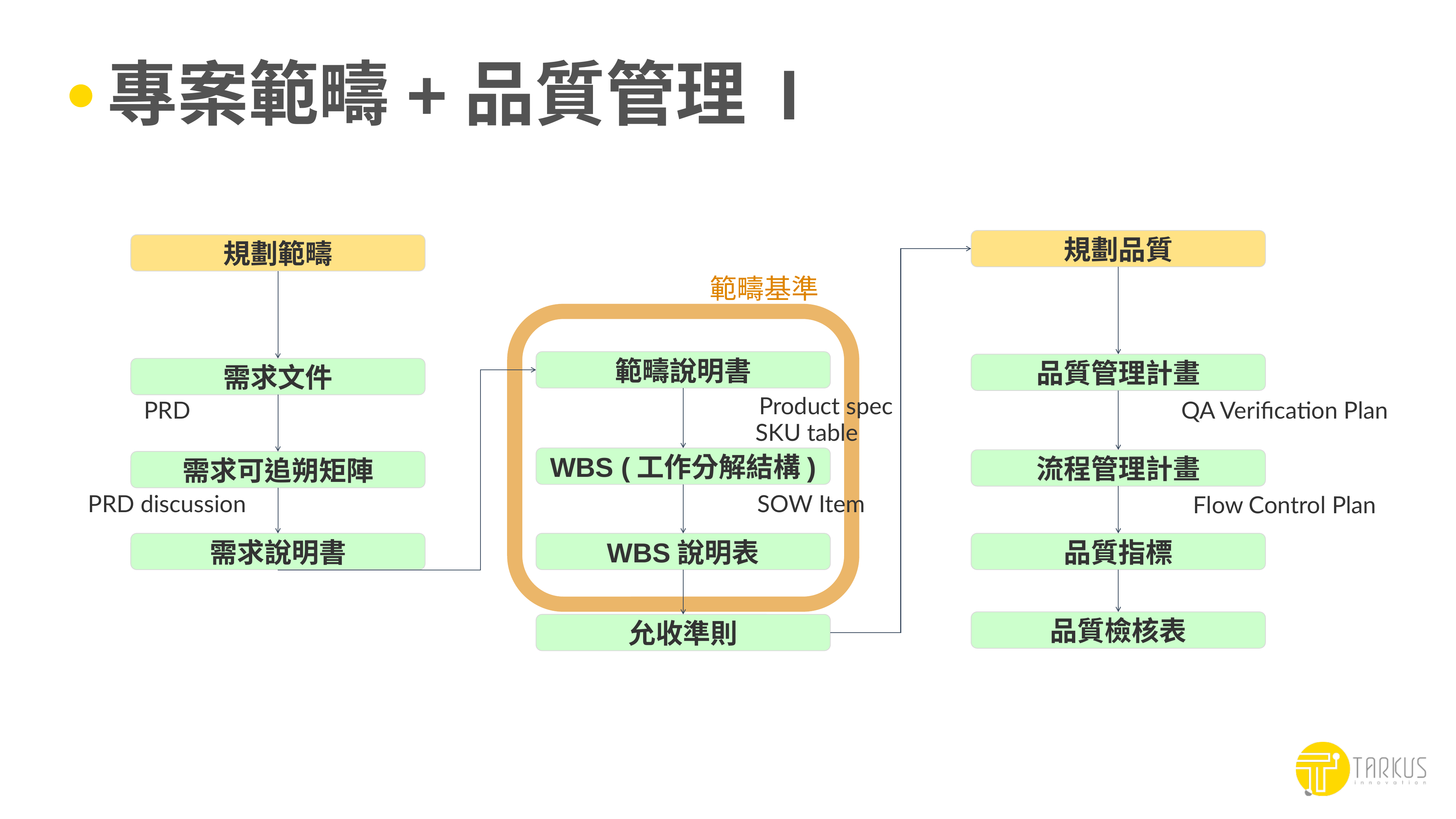

# 專案範疇+品質管理 I
規劃品質
規劃範疇
範疇基準

範疇說明書
品質管理計畫
需求文件
Product spec
PRD
QA Verification Plan
SKU table
WBS (工作分解結構)
流程管理計畫
需求可追朔矩陣
SOW Item
PRD discussion
Flow Control Plan
需求說明書
WBS說明表
品質指標
品質檢核表
允收準則